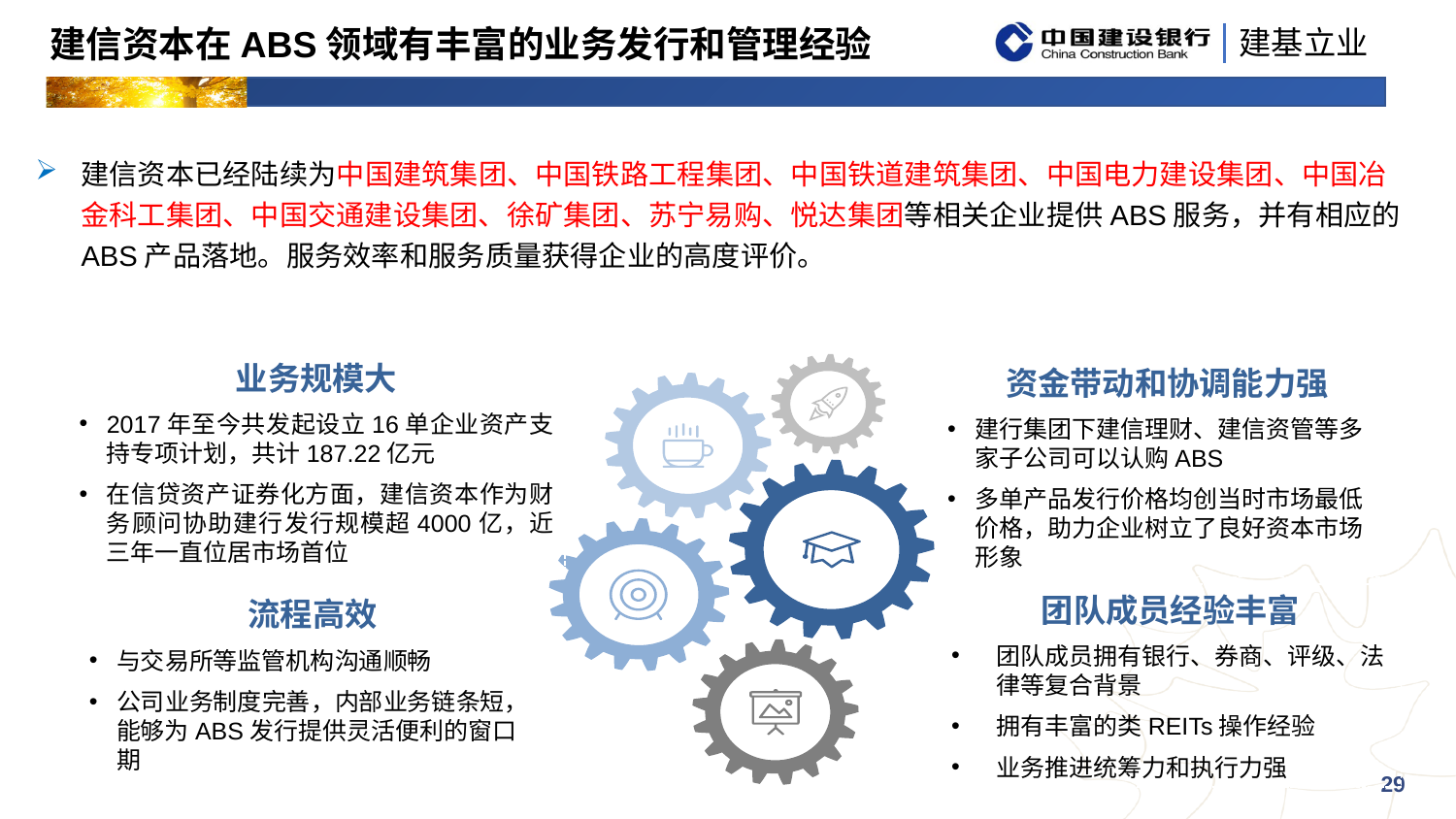

# 建信资本在ABS领域有丰富的业务发行和管理经验
建信资本已经陆续为中国建筑集团、中国铁路工程集团、中国铁道建筑集团、中国电力建设集团、中国冶金科工集团、中国交通建设集团、徐矿集团、苏宁易购、悦达集团等相关企业提供ABS服务，并有相应的ABS产品落地。服务效率和服务质量获得企业的高度评价。
业务规模大
2017年至今共发起设立16单企业资产支持专项计划，共计187.22亿元
在信贷资产证券化方面，建信资本作为财务顾问协助建行发行规模超4000亿，近三年一直位居市场首位

资金带动和协调能力强
建行集团下建信理财、建信资管等多家子公司可以认购ABS
多单产品发行价格均创当时市场最低价格，助力企业树立了良好资本市场形象
团队成员经验丰富
团队成员拥有银行、券商、评级、法律等复合背景
拥有丰富的类REITs操作经验
业务推进统筹力和执行力强
流程高效
与交易所等监管机构沟通顺畅
公司业务制度完善，内部业务链条短，能够为ABS发行提供灵活便利的窗口期
29